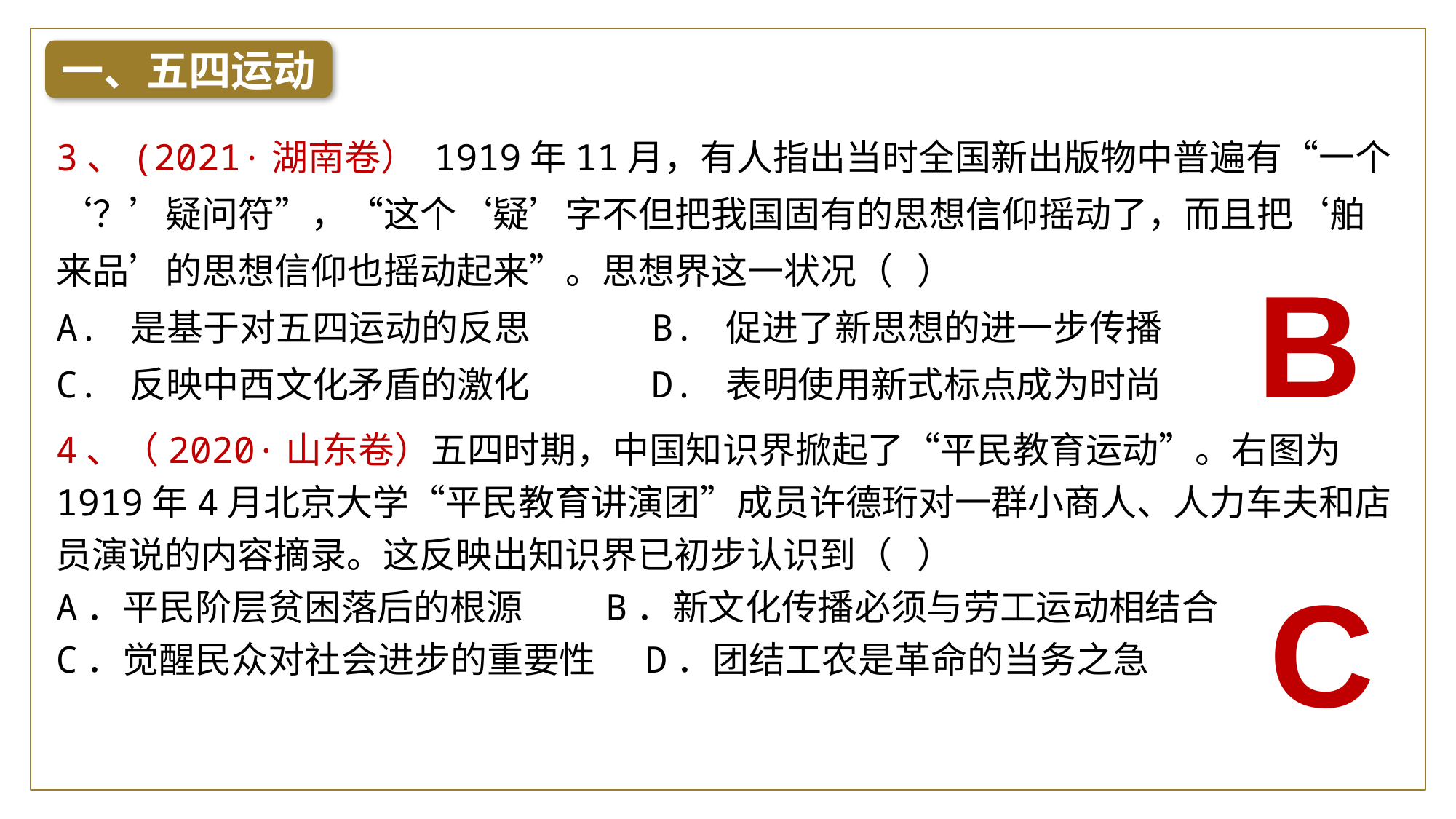

一、五四运动
3、(2021·湖南卷） 1919年11月，有人指出当时全国新出版物中普遍有“一个‘？’疑问符”，“这个‘疑’字不但把我国固有的思想信仰摇动了，而且把‘舶来品’的思想信仰也摇动起来”。思想界这一状况（   ）
A. 是基于对五四运动的反思   	     B. 促进了新思想的进一步传播
C. 反映中西文化矛盾的激化	     D. 表明使用新式标点成为时尚
B
4、（2020·山东卷）五四时期，中国知识界掀起了“平民教育运动”。右图为1919年4月北京大学“平民教育讲演团”成员许德珩对一群小商人、人力车夫和店员演说的内容摘录。这反映出知识界已初步认识到（   ）
A．平民阶层贫困落后的根源         B．新文化传播必须与劳工运动相结合
C．觉醒民众对社会进步的重要性     D．团结工农是革命的当务之急
C